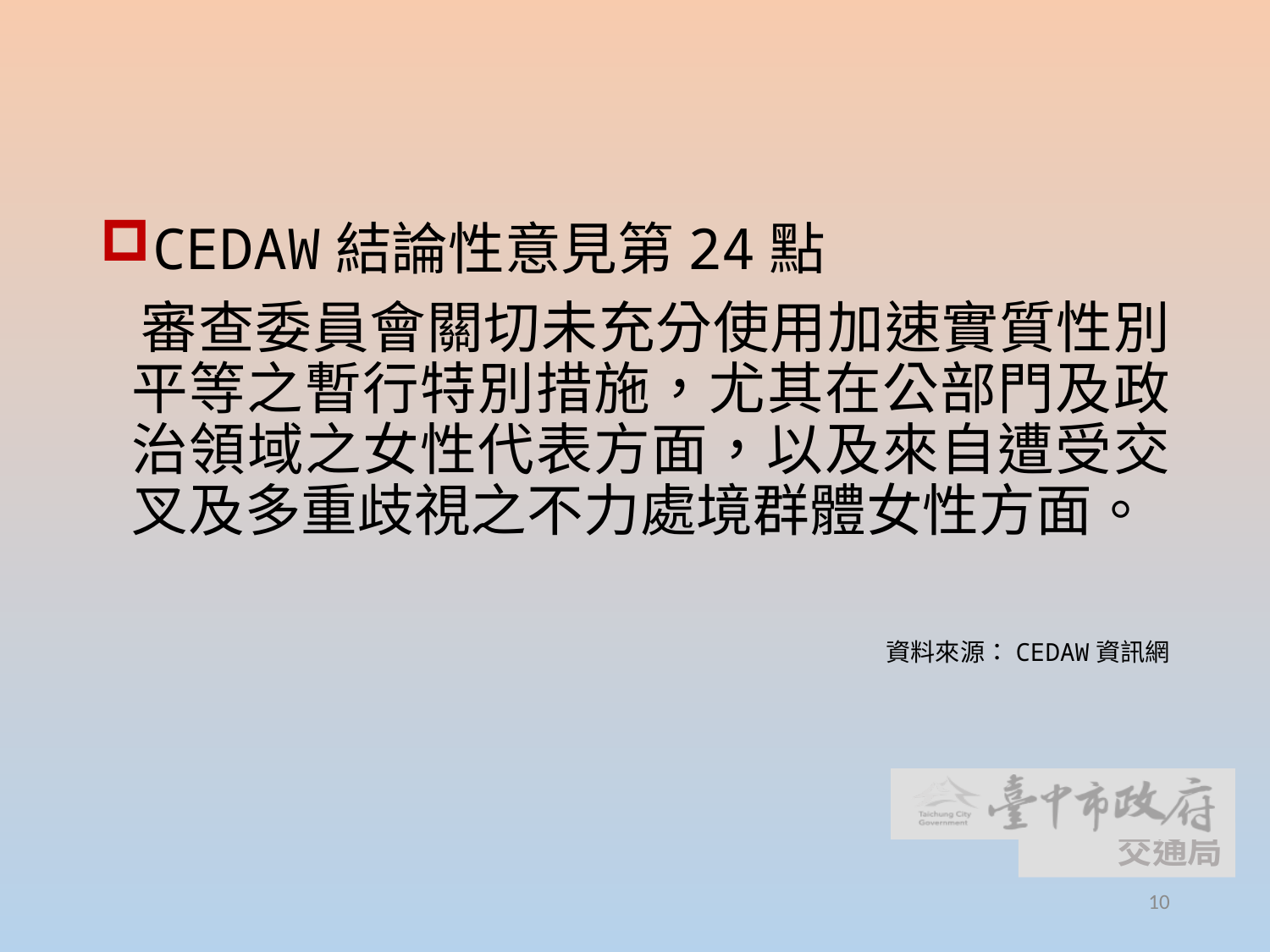

10
CEDAW結論性意見第24點
  審查委員會關切未充分使用加速實質性別平等之暫行特別措施，尤其在公部門及政治領域之女性代表方面，以及來自遭受交叉及多重歧視之不力處境群體女性方面。

資料來源：CEDAW資訊網